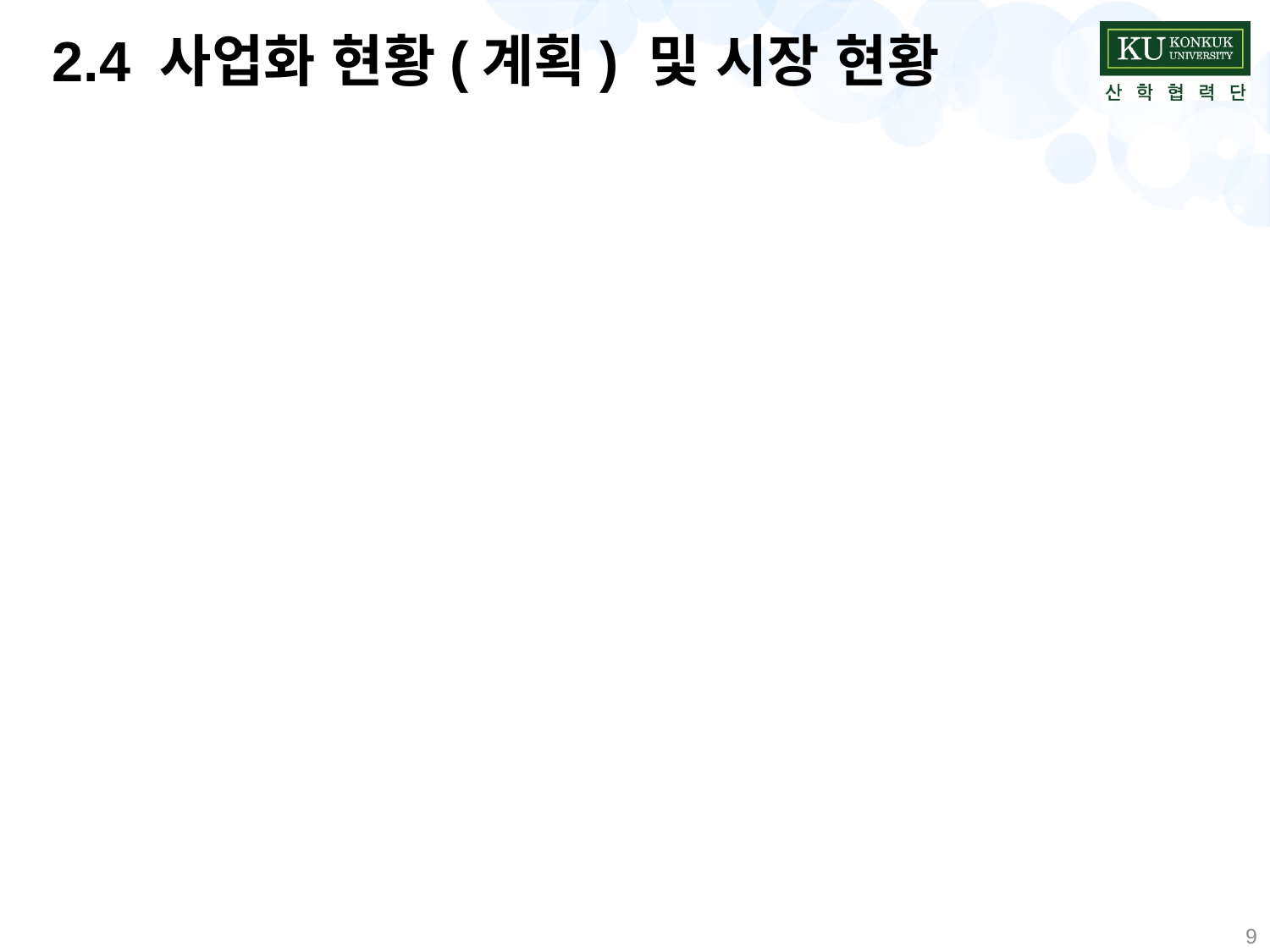

# 2.4 사업화 현황(계획) 및 시장 현황
9